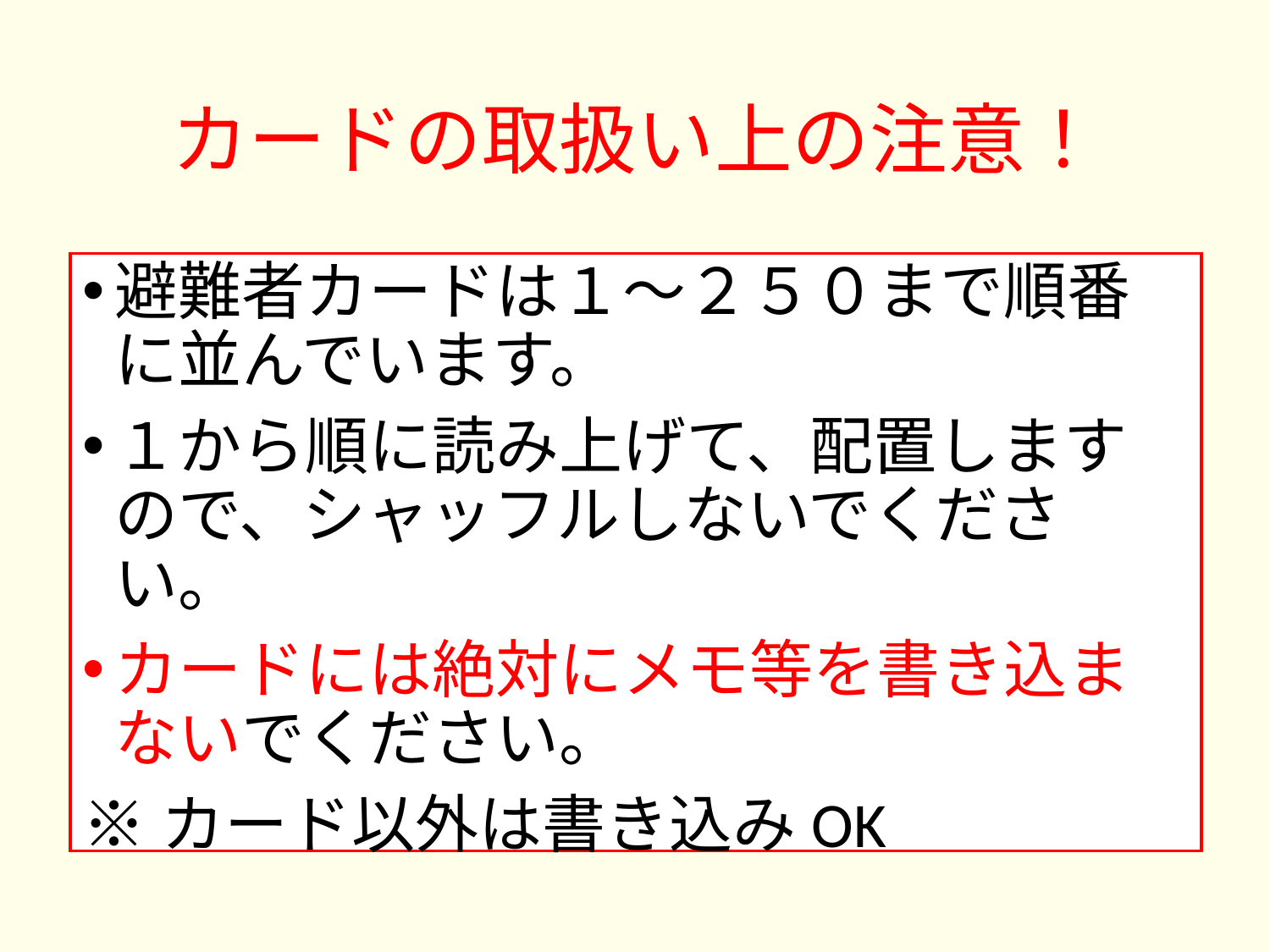

# カードの取扱い上の注意！
避難者カードは１～２５０まで順番に並んでいます。
１から順に読み上げて、配置しますので、シャッフルしないでください。
カードには絶対にメモ等を書き込まないでください。
※カード以外は書き込みOK